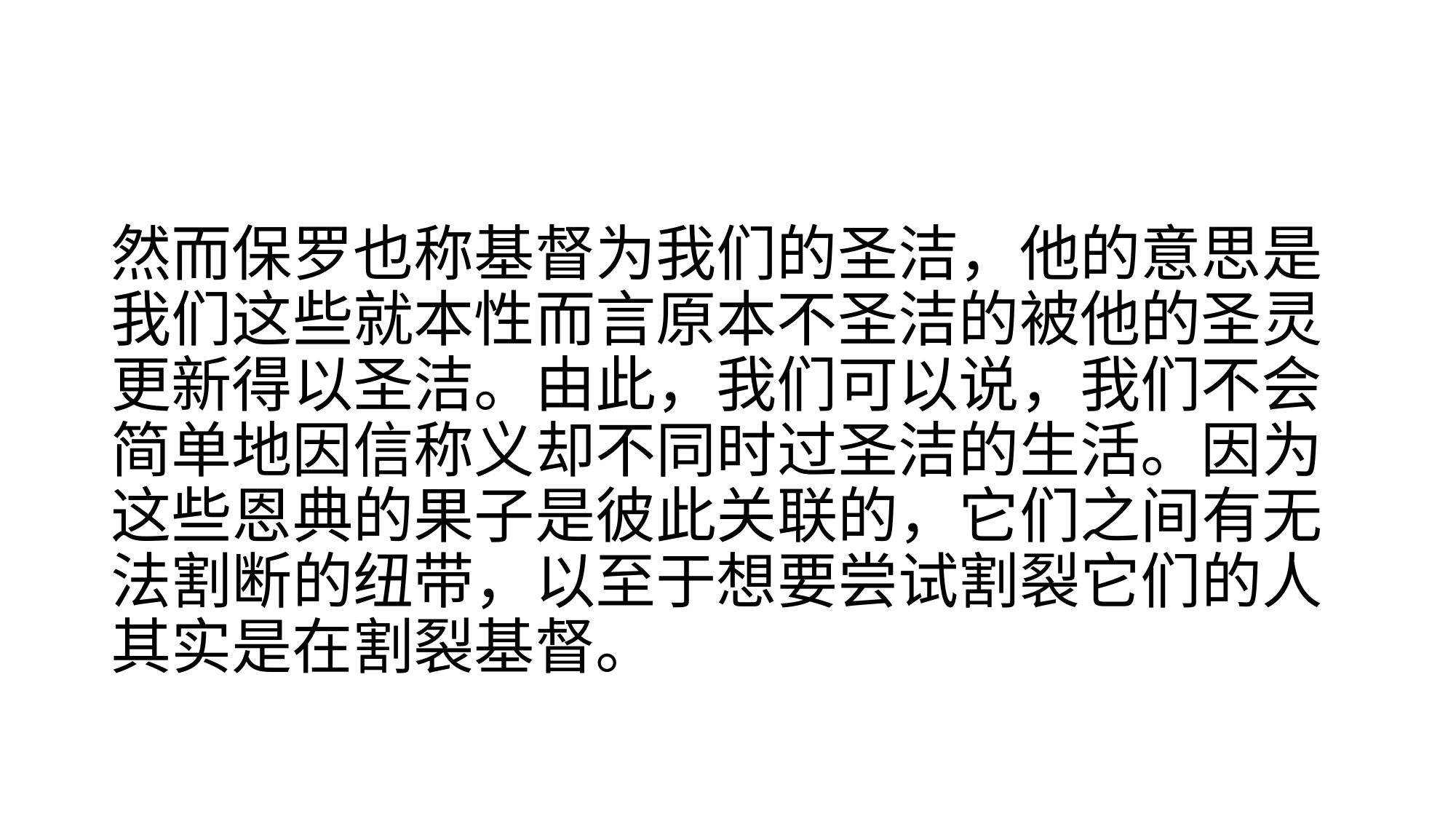

#
然而保罗也称基督为我们的圣洁，他的意思是我们这些就本性而言原本不圣洁的被他的圣灵更新得以圣洁。由此，我们可以说，我们不会简单地因信称义却不同时过圣洁的生活。因为这些恩典的果子是彼此关联的，它们之间有无法割断的纽带，以至于想要尝试割裂它们的人其实是在割裂基督。